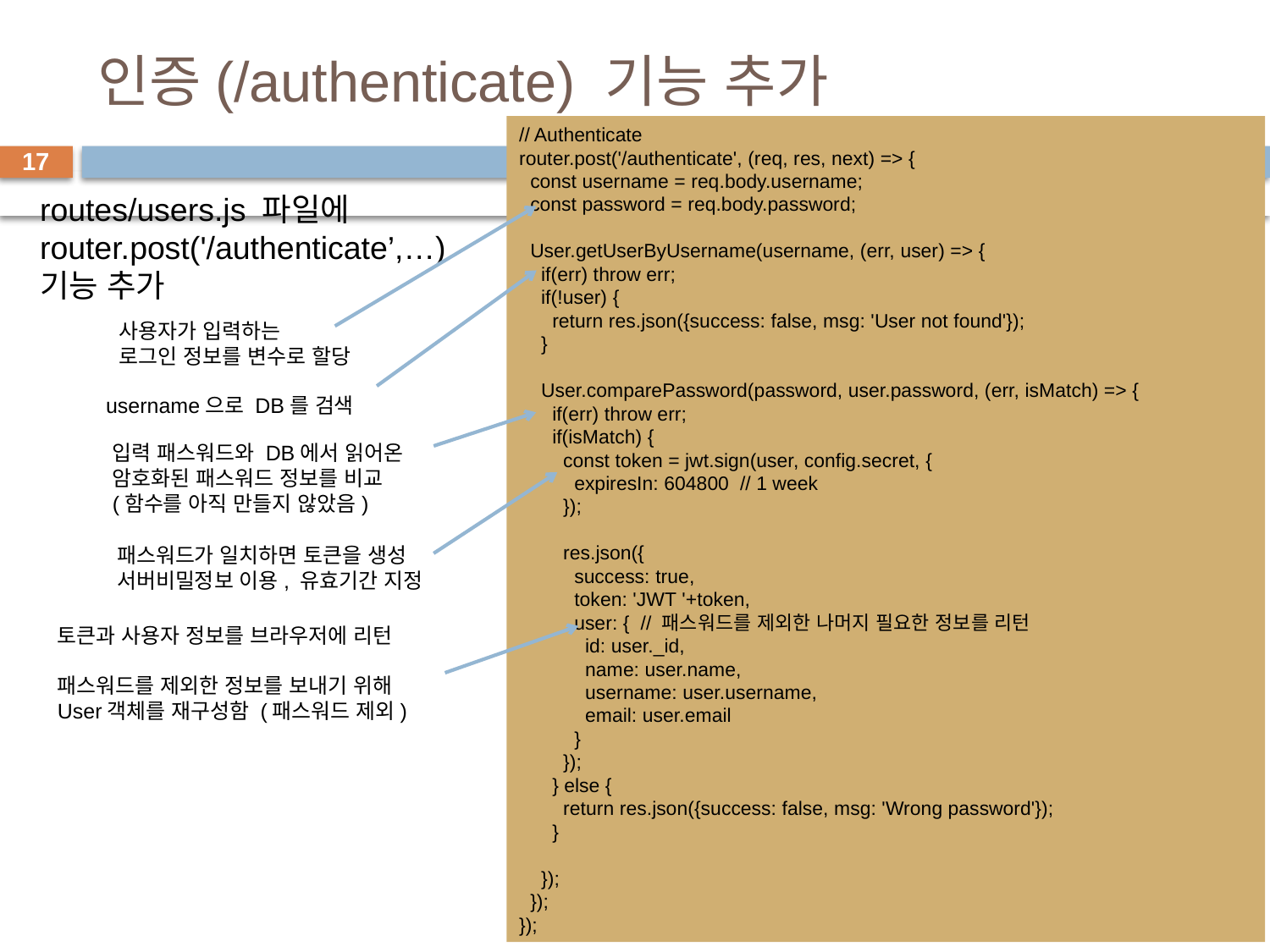

# 인증(/authenticate) 기능 추가
// Authenticate
router.post('/authenticate', (req, res, next) => {
  const username = req.body.username;
  const password = req.body.password;

  User.getUserByUsername(username, (err, user) => {
    if(err) throw err;
    if(!user) {
      return res.json({success: false, msg: 'User not found'});
    }

    User.comparePassword(password, user.password, (err, isMatch) => {
      if(err) throw err;
      if(isMatch) {
        const token = jwt.sign(user, config.secret, {
          expiresIn: 604800  // 1 week
        });

        res.json({
          success: true,
          token: 'JWT '+token,
          user: {  // 패스워드를 제외한 나머지 필요한 정보를 리턴
            id: user._id,
            name: user.name,
            username: user.username,
            email: user.email
          }
        });
      } else {
        return res.json({success: false, msg: 'Wrong password'});
      }

    });
  });
});
17
routes/users.js 파일에
router.post('/authenticate’,…)
기능 추가
사용자가 입력하는
로그인 정보를 변수로 할당
username으로 DB를 검색
입력 패스워드와 DB에서 읽어온
암호화된 패스워드 정보를 비교
(함수를 아직 만들지 않았음)
패스워드가 일치하면 토큰을 생성
서버비밀정보 이용, 유효기간 지정
토큰과 사용자 정보를 브라우저에 리턴

패스워드를 제외한 정보를 보내기 위해
User객체를 재구성함 (패스워드 제외)